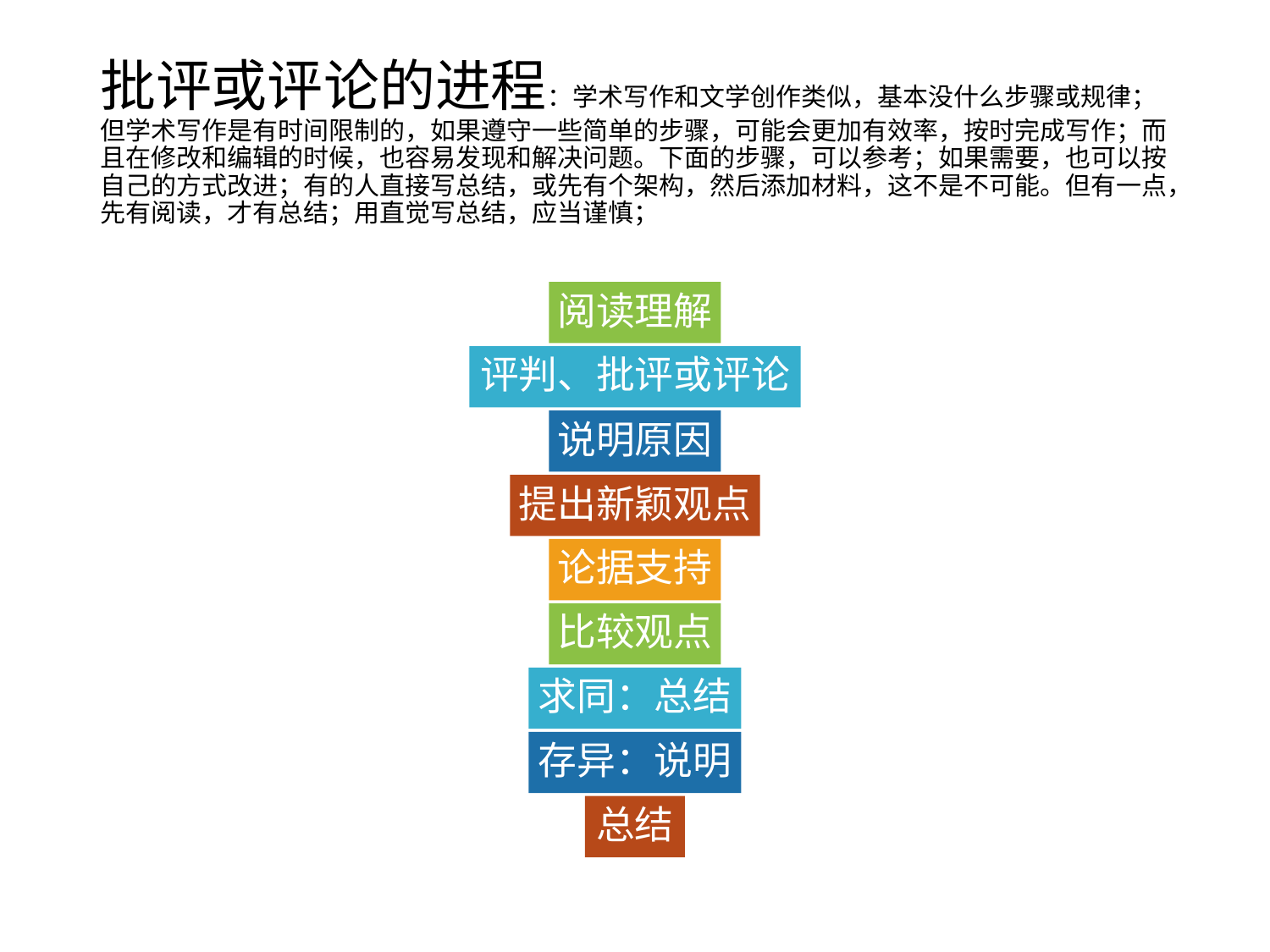

# 批评或评论的进程：学术写作和文学创作类似，基本没什么步骤或规律；但学术写作是有时间限制的，如果遵守一些简单的步骤，可能会更加有效率，按时完成写作；而且在修改和编辑的时候，也容易发现和解决问题。下面的步骤，可以参考；如果需要，也可以按自己的方式改进；有的人直接写总结，或先有个架构，然后添加材料，这不是不可能。但有一点，先有阅读，才有总结；用直觉写总结，应当谨慎；
阅读理解
评判、批评或评论
说明原因
提出新颖观点
论据支持
比较观点
求同：总结
存异：说明
总结